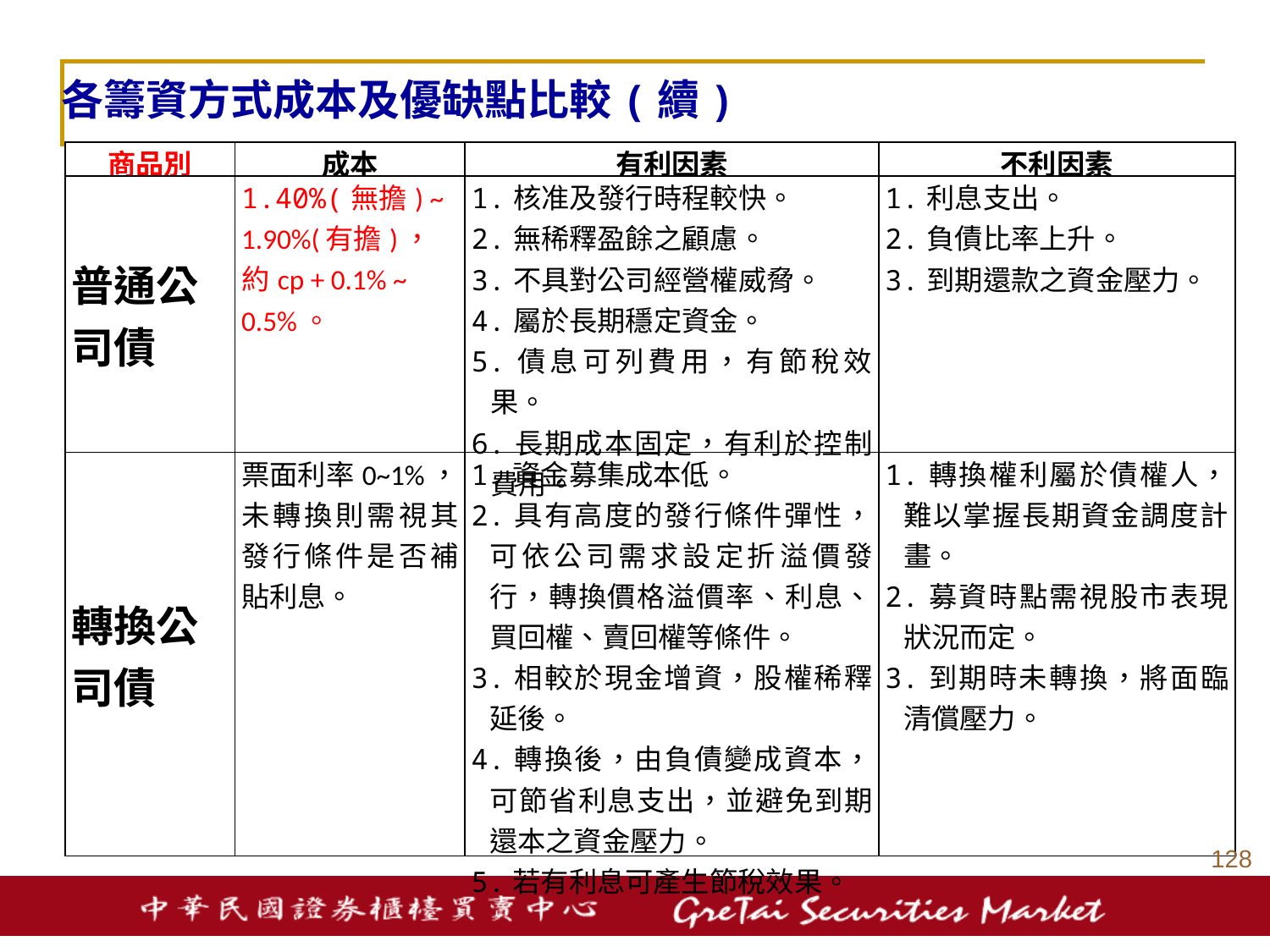

各籌資方式成本及優缺點比較(續)
| 商品別 | 成本 | 有利因素 | 不利因素 |
| --- | --- | --- | --- |
| 普通公司債 | 1.40%(無擔) ~ 1.90%(有擔)，約cp + 0.1% ~ 0.5%。 | 1.核准及發行時程較快。 2.無稀釋盈餘之顧慮。 3.不具對公司經營權威脅。 4.屬於長期穩定資金。 5.債息可列費用，有節稅效果。 6.長期成本固定，有利於控制費用。 | 1.利息支出。 2.負債比率上升。 3.到期還款之資金壓力。 |
| 轉換公司債 | 票面利率0~1%，未轉換則需視其發行條件是否補貼利息。 | 1.資金募集成本低。 2.具有高度的發行條件彈性，可依公司需求設定折溢價發行，轉換價格溢價率、利息、買回權、賣回權等條件。 3.相較於現金增資，股權稀釋延後。 4.轉換後，由負債變成資本，可節省利息支出，並避免到期還本之資金壓力。 5.若有利息可產生節稅效果。 | 1.轉換權利屬於債權人，難以掌握長期資金調度計畫。 2.募資時點需視股市表現狀況而定。 3.到期時未轉換，將面臨清償壓力。 |
128